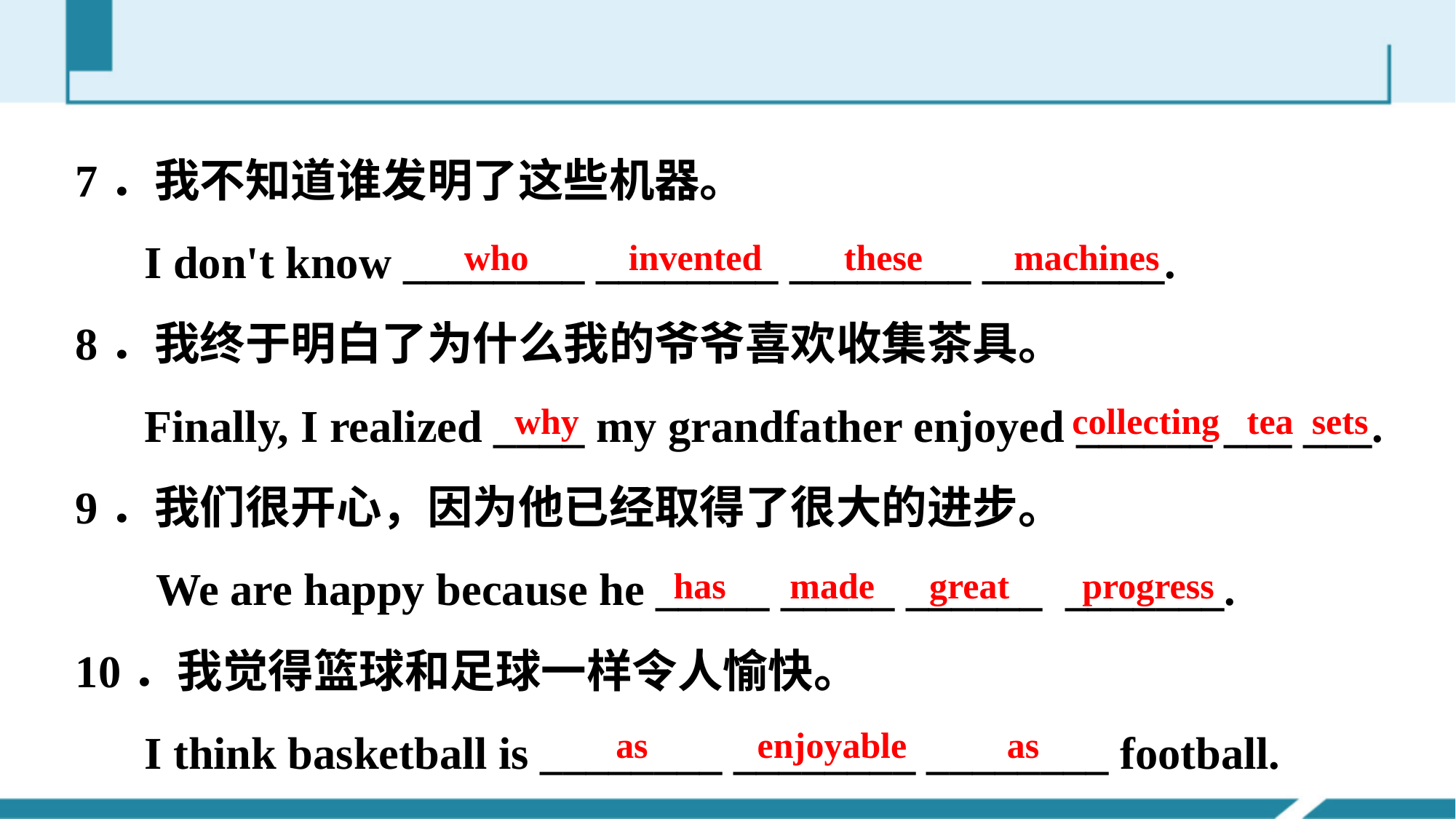

7．我不知道谁发明了这些机器。
      I don't know ________ ________ ________ ________.
8．我终于明白了为什么我的爷爷喜欢收集茶具。
      Finally, I realized ____ my grandfather enjoyed ______ ___ ___.
9．我们很开心，因为他已经取得了很大的进步。
       We are happy because he _____ _____ ______  _______.
10．我觉得篮球和足球一样令人愉快。
      I think basketball is ________ ________ ________ football.

who           invented         these          machines
why
collecting   tea  sets
has       made      great        progress
     as            enjoyable           as